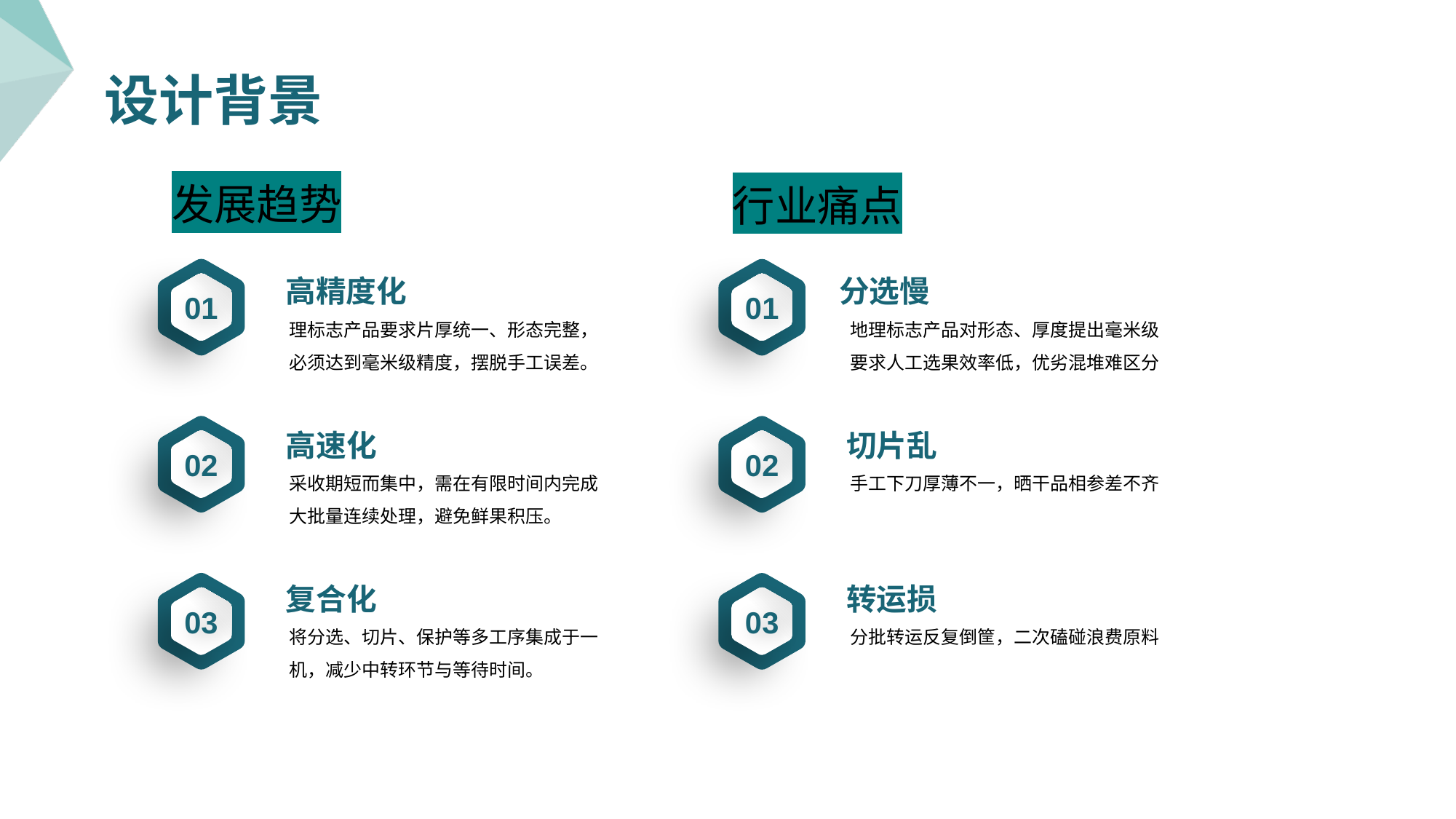

设计背景
发展趋势
行业痛点

01

01
高精度化
分选慢
理标志产品要求片厚统一、形态完整，必须达到毫米级精度，摆脱手工误差。
地理标志产品对形态、厚度提出毫米级要求人工选果效率低，优劣混堆难区分

02

02
高速化
切片乱
手工下刀厚薄不一，晒干品相参差不齐
采收期短而集中，需在有限时间内完成大批量连续处理，避免鲜果积压。

03

03
复合化
转运损
将分选、切片、保护等多工序集成于一机，减少中转环节与等待时间。
分批转运反复倒筐，二次磕碰浪费原料